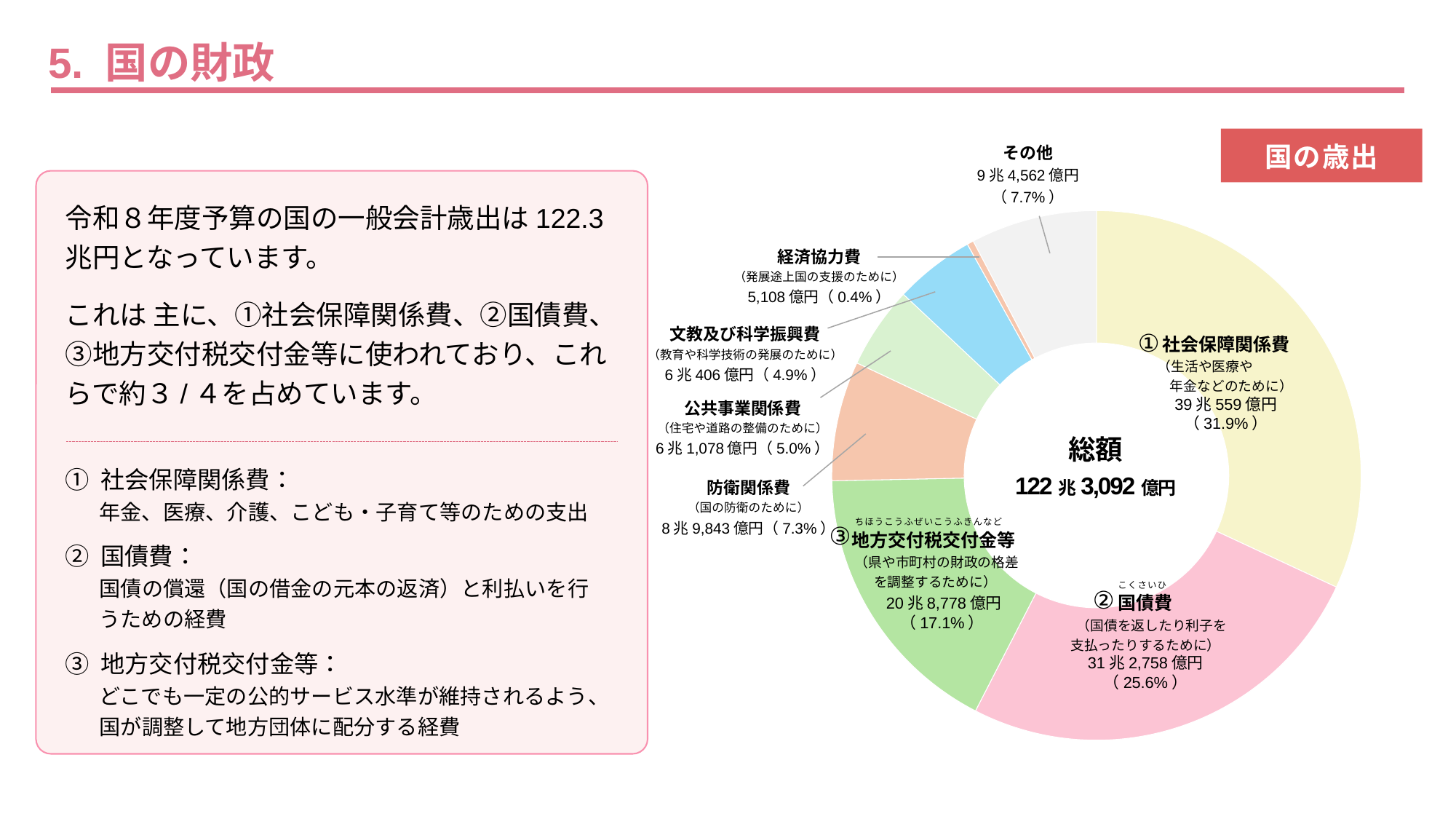

5. 国の財政

その他
9兆4,562億円
（7.7%）
国の歳出

令和８年度予算の国の一般会計歳出は122.3兆円となっています。
これは 主に、①社会保障関係費、②国債費、③地方交付税交付金等に使われており、これらで約３/４を占めています。

### Chart

| Category | 国の歳出 |
|---|---|
| 社会保障関係費 | 0.319 |
| 国債費 | 0.256 |
| 地方交付税交付金 | 0.171 |
| 防衛関係費 | 0.073 |
| 公共事業関係費 | 0.05 |
| 文教及び科学振興費 | 0.049 |
| 経済協力費 | 0.004 |
| その他 | 0.077 |
経済協力費
（発展途上国の支援のために）
5,108億円（0.4%）
文教及び科学振興費
（教育や科学技術の発展のために）
6兆406億円（4.9%）
①
社会保障関係費
   （生活や医療や
       年金などのために）
39兆559億円
（31.9%）
公共事業関係費
（住宅や道路の整備のために）
6兆1,078億円（5.0%）
総額
① 社会保障関係費：
年金、医療、介護、こども・子育て等のための支出
122兆3,092億円
防衛関係費
（国の防衛のために）
8兆9,843億円（7.3%）
ちほうこうふぜいこうふきんなど
③
地方交付税交付金等   （県や市町村の財政の格差を調整するために）
    20兆8,778億円
   （17.1%）
② 国債費：
国債の償還（国の借金の元本の返済）と利払いを行うための経費
こくさいひ
②
国債費
   （国債を返したり利子を支払ったりするために）
31兆2,758億円
（25.6%）
③ 地方交付税交付金等：
どこでも一定の公的サービス水準が維持されるよう、国が調整して地方団体に配分する経費